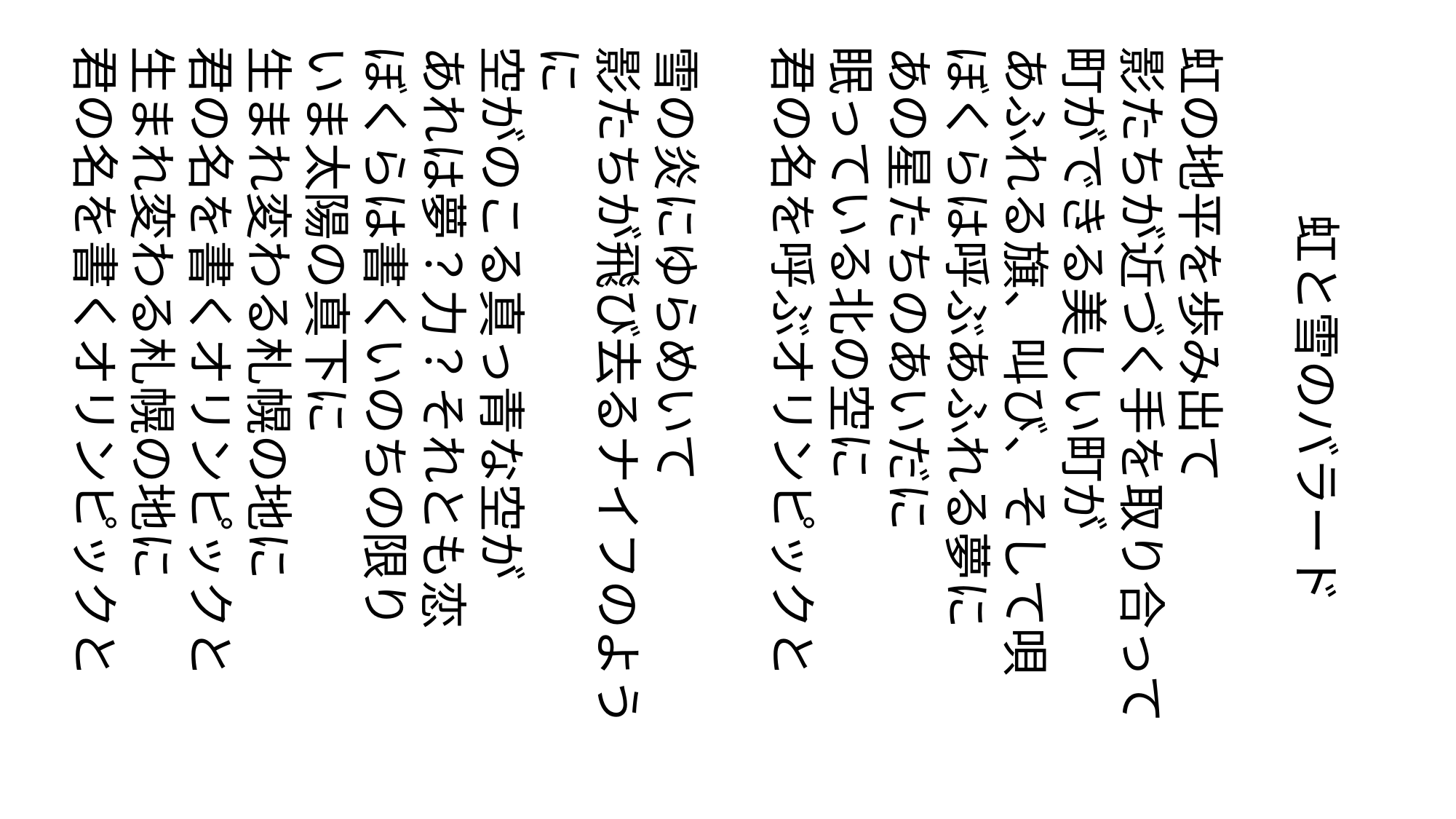

虹と雪のバラード

虹の地平を歩み出て
影たちが近づく手を取り合って
町ができる美しい町が
あふれる旗、叫び、そして唄
ぼくらは呼ぶあふれる夢に
あの星たちのあいだに
眠っている北の空に
君の名を呼ぶオリンピックと

雪の炎にゆらめいて
影たちが飛び去るナイフのように
空がのこる真っ青な空が
あれは夢？力？それとも恋
ぼくらは書くいのちの限り
いま太陽の真下に
生まれ変わる札幌の地に
君の名を書くオリンピックと
生まれ変わる札幌の地に
君の名を書くオリンピックと